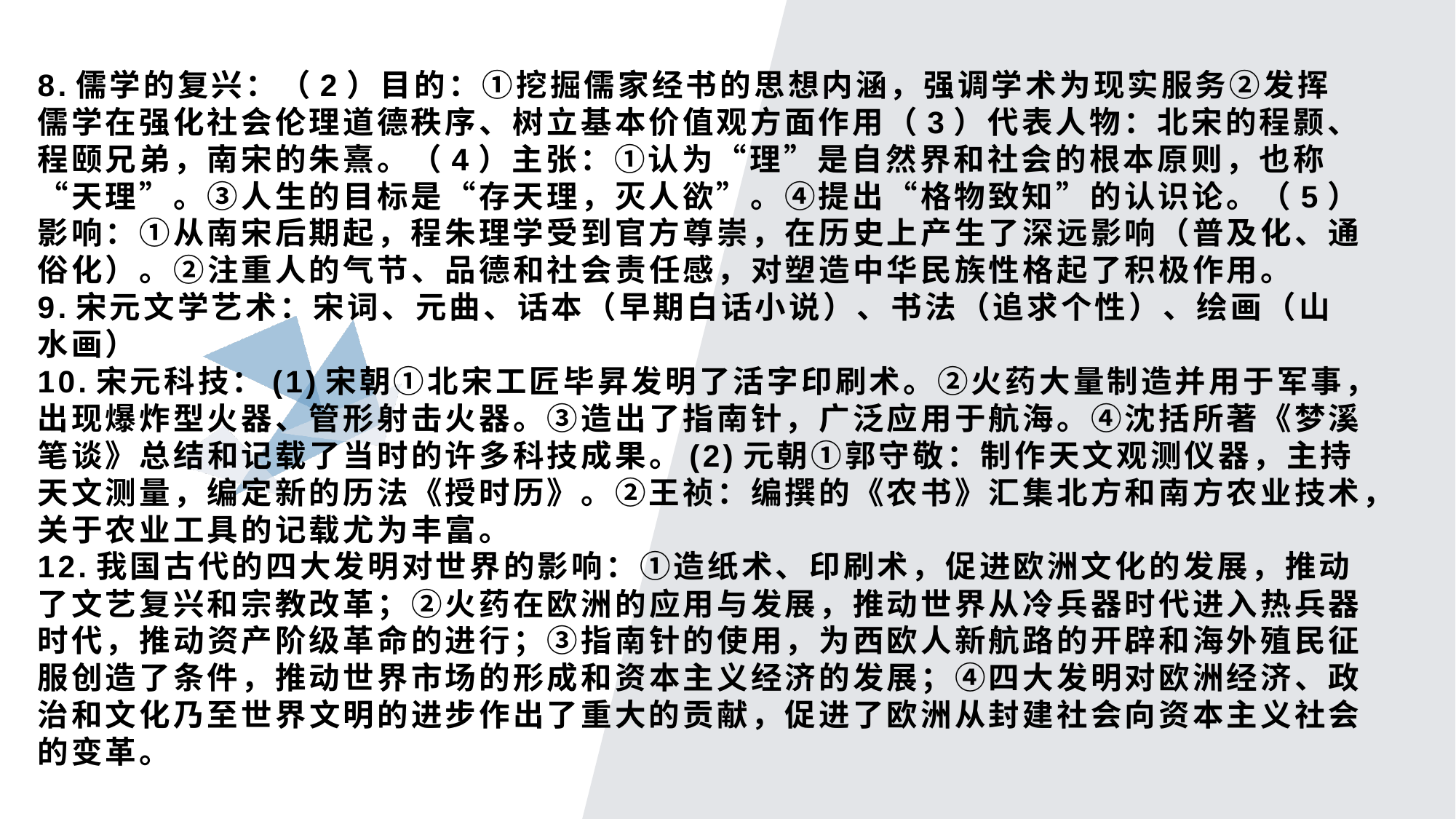

# 8.儒学的复兴：（2）目的：①挖掘儒家经书的思想内涵，强调学术为现实服务②发挥儒学在强化社会伦理道德秩序、树立基本价值观方面作用（3）代表人物：北宋的程颢、程颐兄弟，南宋的朱熹。（4）主张：①认为“理”是自然界和社会的根本原则，也称“天理”。③人生的目标是“存天理，灭人欲”。④提出“格物致知”的认识论。（5）影响：①从南宋后期起，程朱理学受到官方尊崇，在历史上产生了深远影响（普及化、通俗化）。②注重人的气节、品德和社会责任感，对塑造中华民族性格起了积极作用。 9.宋元文学艺术：宋词、元曲、话本（早期白话小说）、书法（追求个性）、绘画（山水画） 10.宋元科技：(1)宋朝①北宋工匠毕昇发明了活字印刷术。②火药大量制造并用于军事，出现爆炸型火器、管形射击火器。③造出了指南针，广泛应用于航海。④沈括所著《梦溪笔谈》总结和记载了当时的许多科技成果。(2)元朝①郭守敬：制作天文观测仪器，主持天文测量，编定新的历法《授时历》。②王祯：编撰的《农书》汇集北方和南方农业技术，关于农业工具的记载尤为丰富。 12.我国古代的四大发明对世界的影响：①造纸术、印刷术，促进欧洲文化的发展，推动了文艺复兴和宗教改革；②火药在欧洲的应用与发展，推动世界从冷兵器时代进入热兵器时代，推动资产阶级革命的进行；③指南针的使用，为西欧人新航路的开辟和海外殖民征服创造了条件，推动世界市场的形成和资本主义经济的发展；④四大发明对欧洲经济、政治和文化乃至世界文明的进步作出了重大的贡献，促进了欧洲从封建社会向资本主义社会的变革。